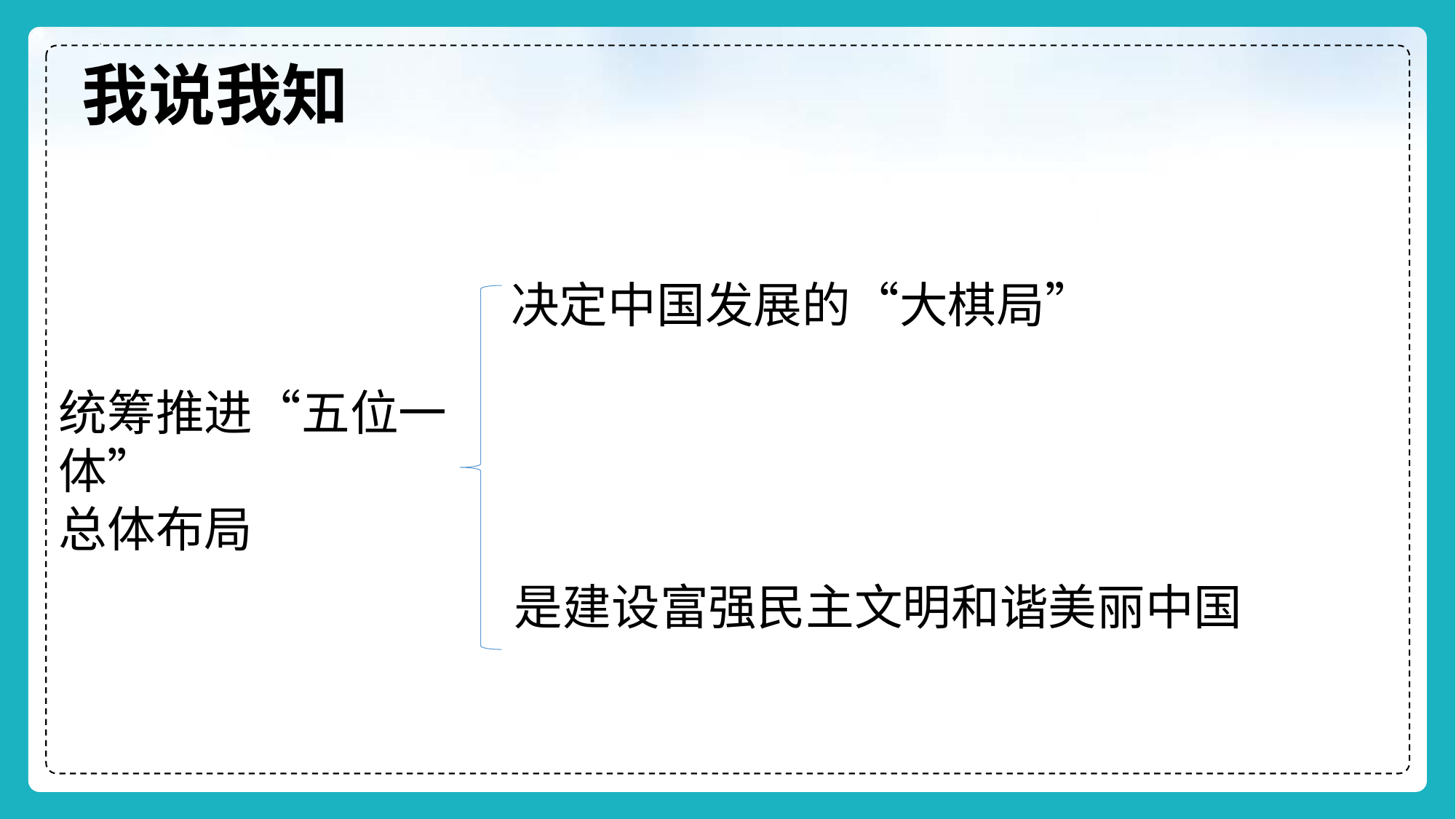

我说我知
决定中国发展的“大棋局”

统筹推进“五位一体”
总体布局
是建设富强民主文明和谐美丽中国